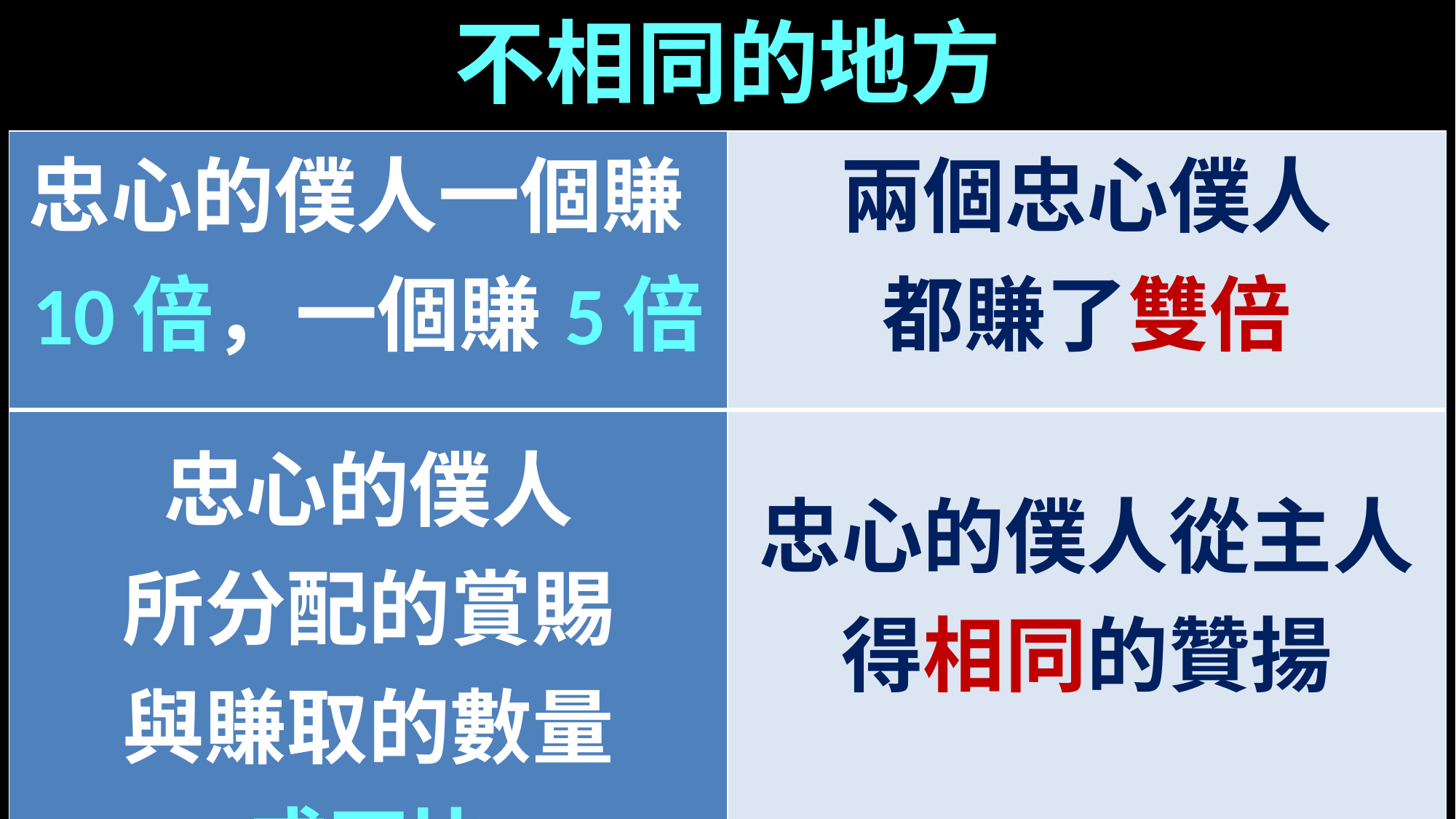

不相同的地方
| 忠心的僕人一個賺10倍，一個賺5倍 | 兩個忠心僕人 都賺了雙倍 |
| --- | --- |
| 忠心的僕人 所分配的賞賜 與賺取的數量 成正比 | 忠心的僕人從主人得相同的贊揚 |